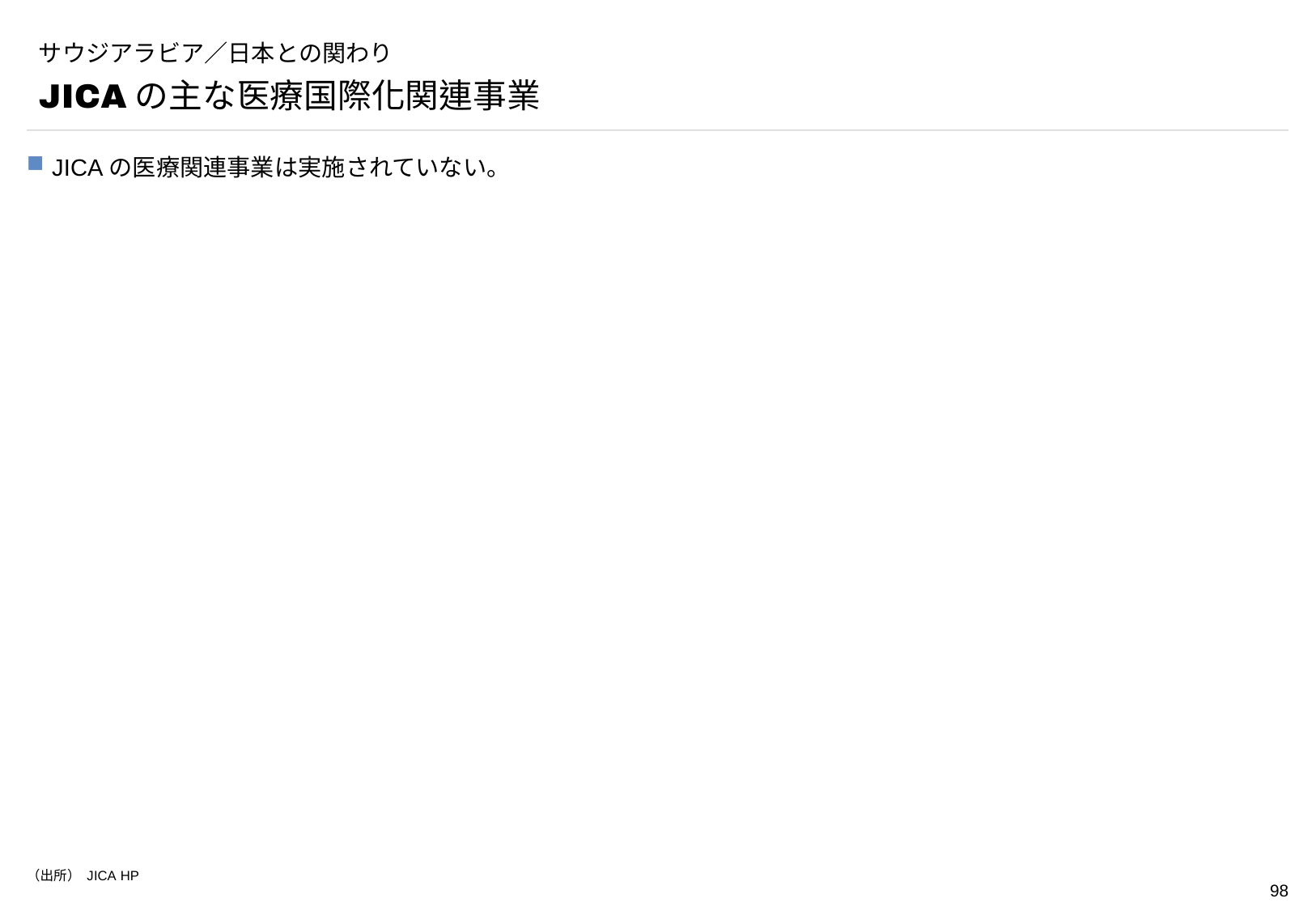

# サウジアラビア／日本との関わり
JICAの主な医療国際化関連事業
JICAの医療関連事業は実施されていない。
（出所） JICA HP